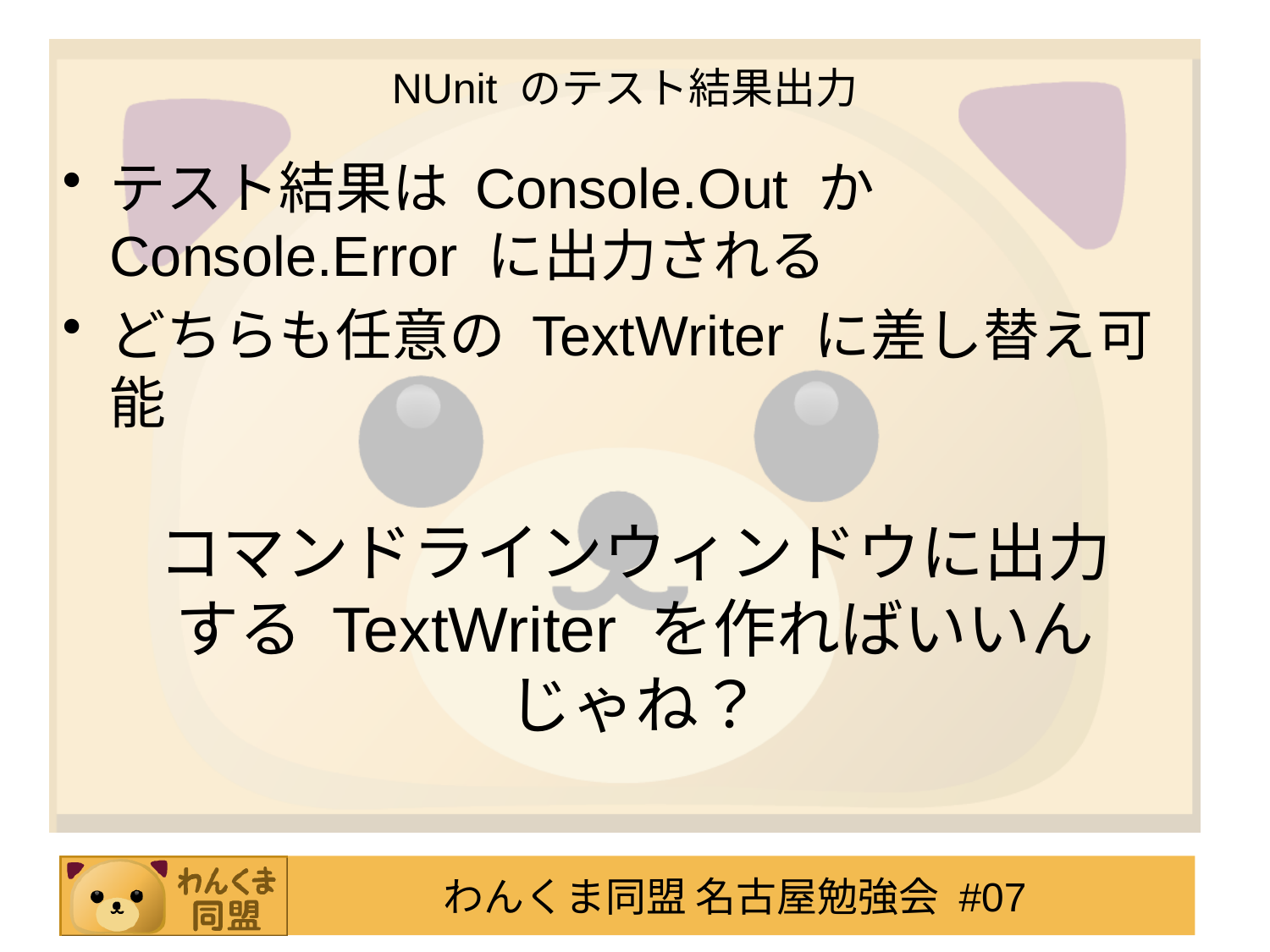

# NUnit のテスト結果出力
テスト結果は Console.Out か Console.Error に出力される
どちらも任意の TextWriter に差し替え可能
コマンドラインウィンドウに出力する TextWriter を作ればいいんじゃね？